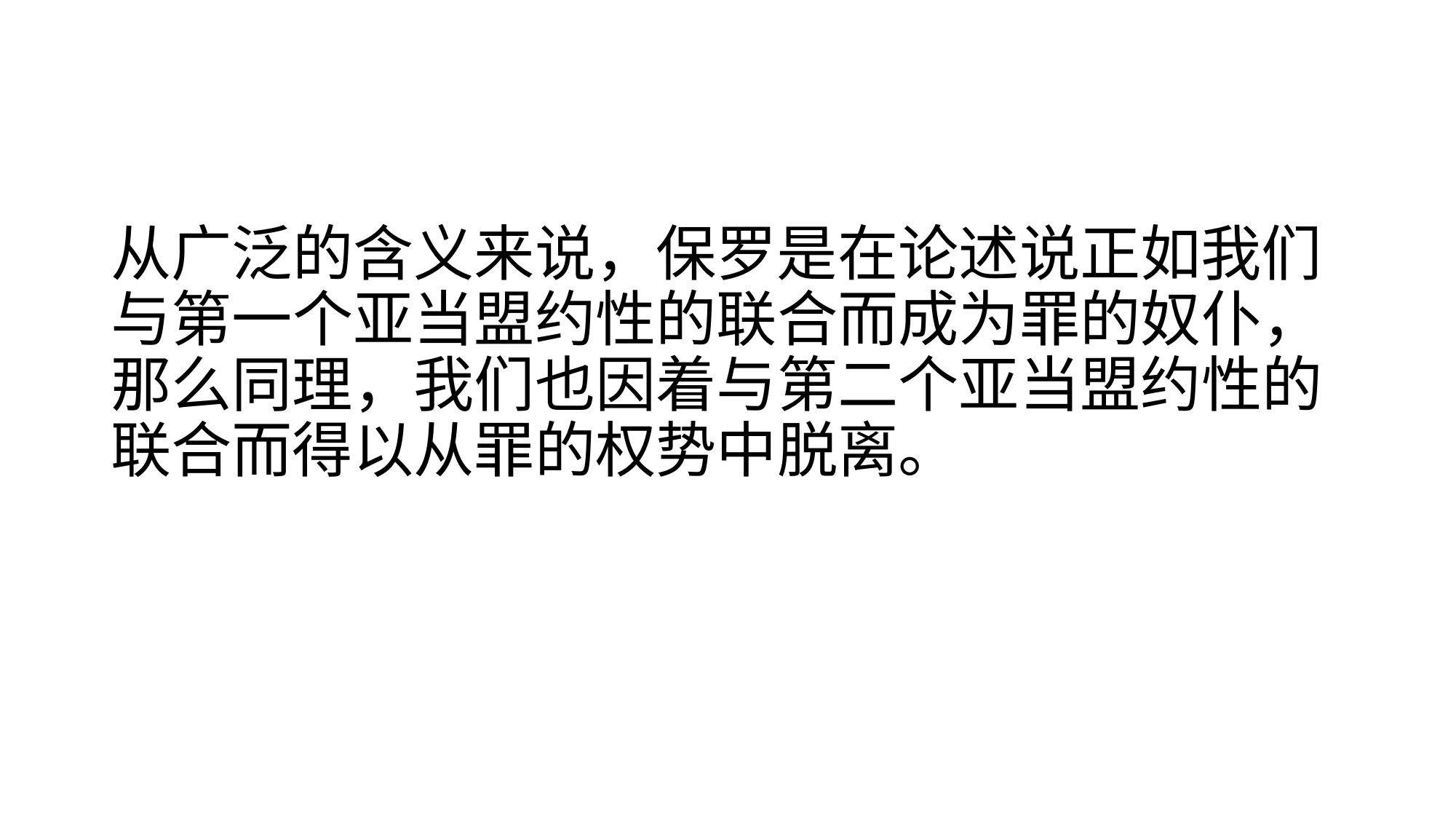

#
从广泛的含义来说，保罗是在论述说正如我们与第一个亚当盟约性的联合而成为罪的奴仆，那么同理，我们也因着与第二个亚当盟约性的联合而得以从罪的权势中脱离。